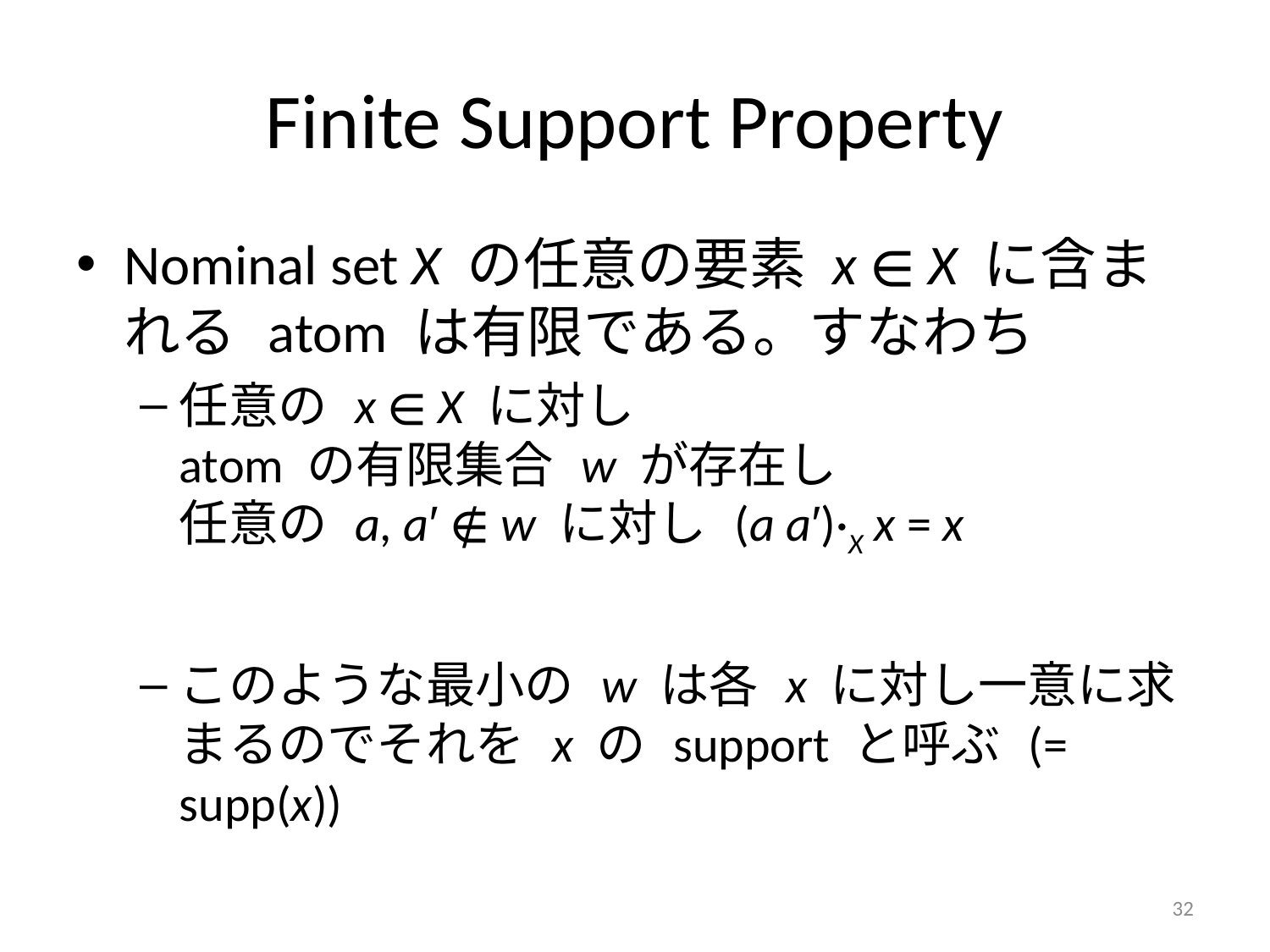

# Finite Support Property
Nominal set X の任意の要素 x ∈ X に含まれる atom は有限である。すなわち
任意の x ∈ X に対し
atom の有限集合 w が存在し
任意の a, a′ ∉ w に対し (a a′)·X x = x

このような最小の w は各 x に対し一意に求まるのでそれを x の support と呼ぶ (= supp(x))
32